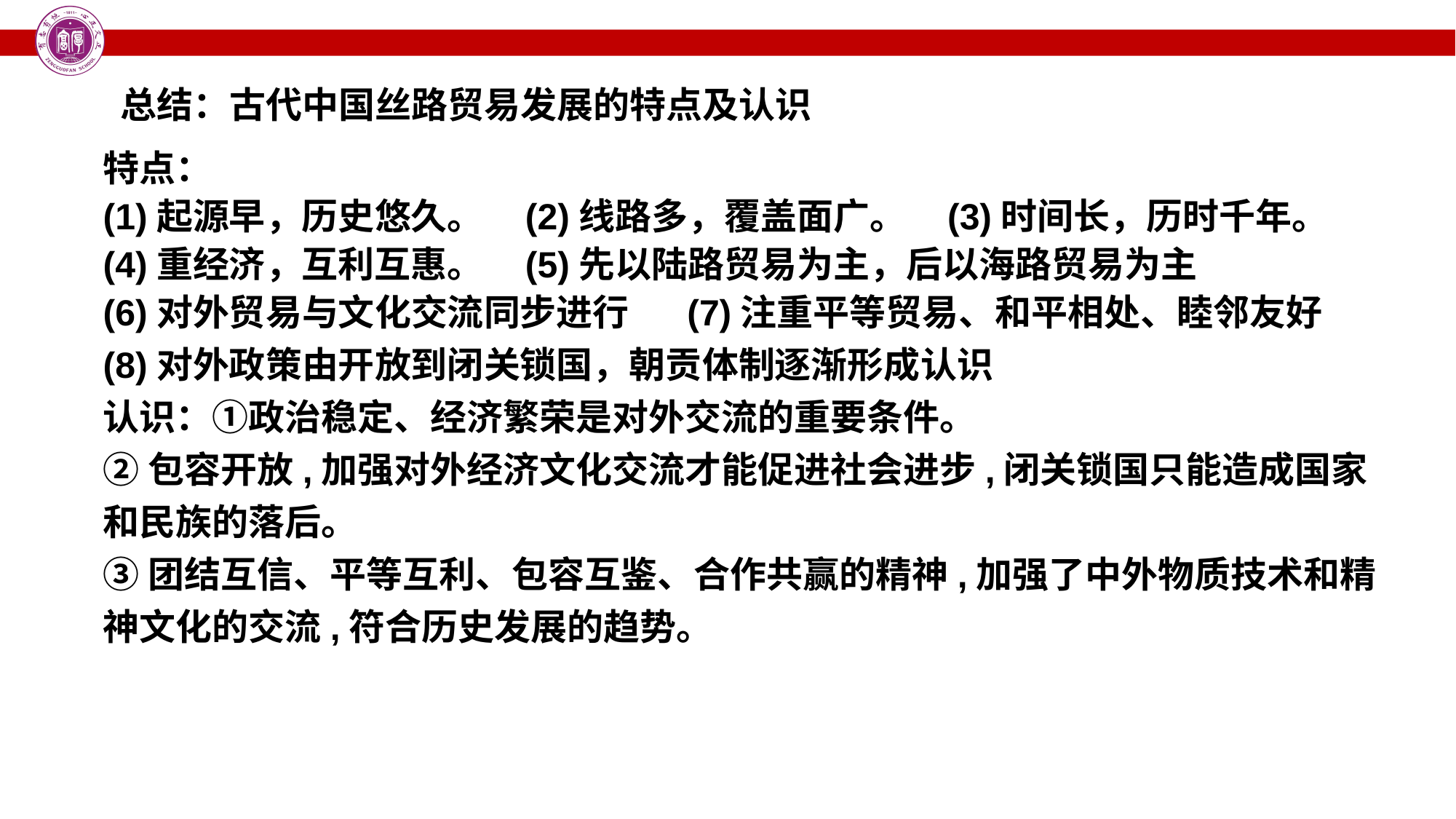

总结：古代中国丝路贸易发展的特点及认识
特点：
(1)起源早，历史悠久。    (2)线路多，覆盖面广。    (3)时间长，历时千年。
(4)重经济，互利互惠。    (5)先以陆路贸易为主，后以海路贸易为主
(6)对外贸易与文化交流同步进行      (7)注重平等贸易、和平相处、睦邻友好
(8)对外政策由开放到闭关锁国，朝贡体制逐渐形成认识
认识：①政治稳定、经济繁荣是对外交流的重要条件。
②包容开放,加强对外经济文化交流才能促进社会进步,闭关锁国只能造成国家和民族的落后。
③团结互信、平等互利、包容互鉴、合作共赢的精神,加强了中外物质技术和精神文化的交流,符合历史发展的趋势。